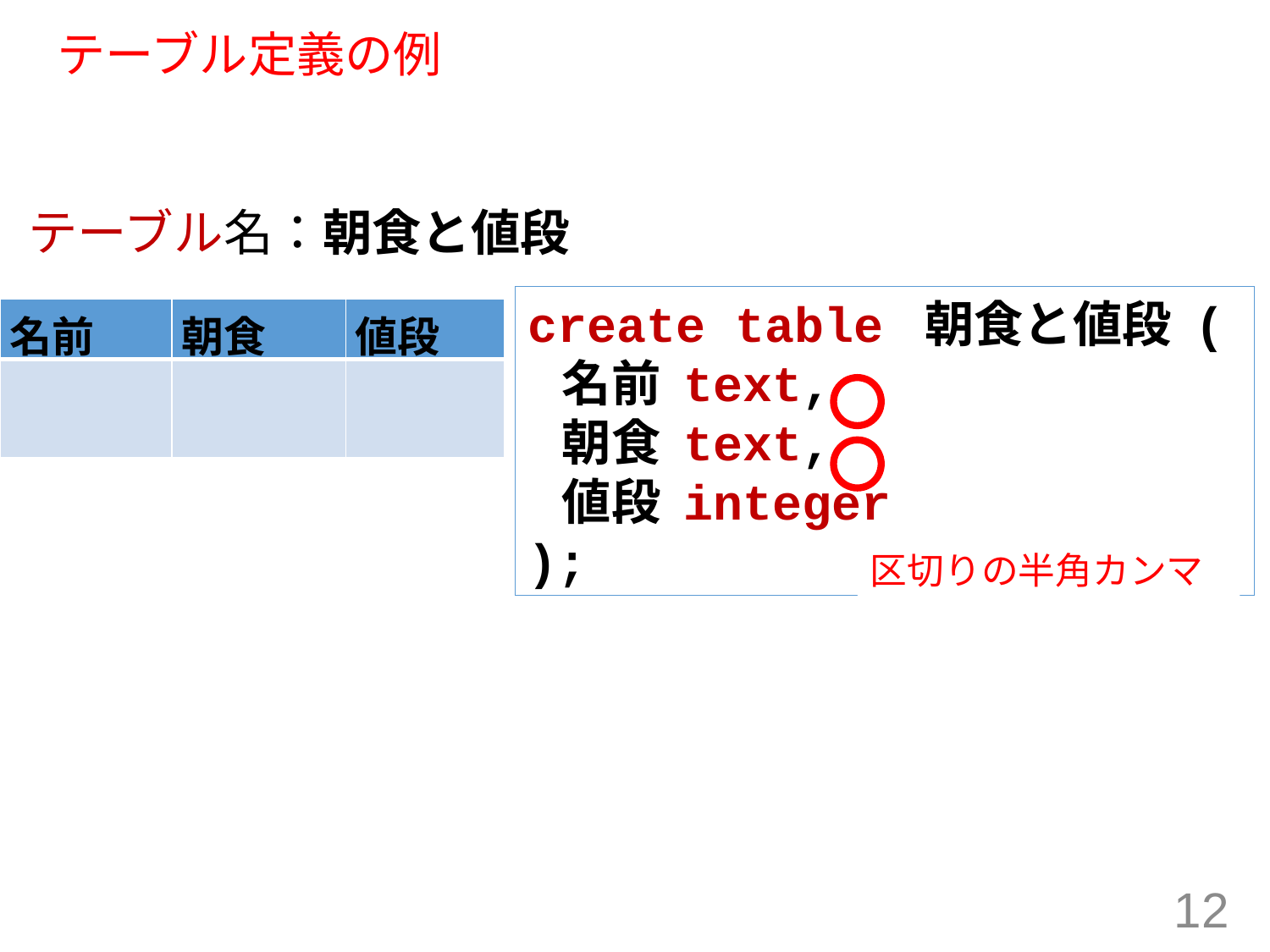

# テーブル定義の例
テーブル名：朝食と値段
create table 朝食と値段 (
  名前 text,
  朝食 text,
  値段 integer
);
| 名前 | 朝食 | 値段 |
| --- | --- | --- |
|  |  |  |

区切りの半角カンマ
12